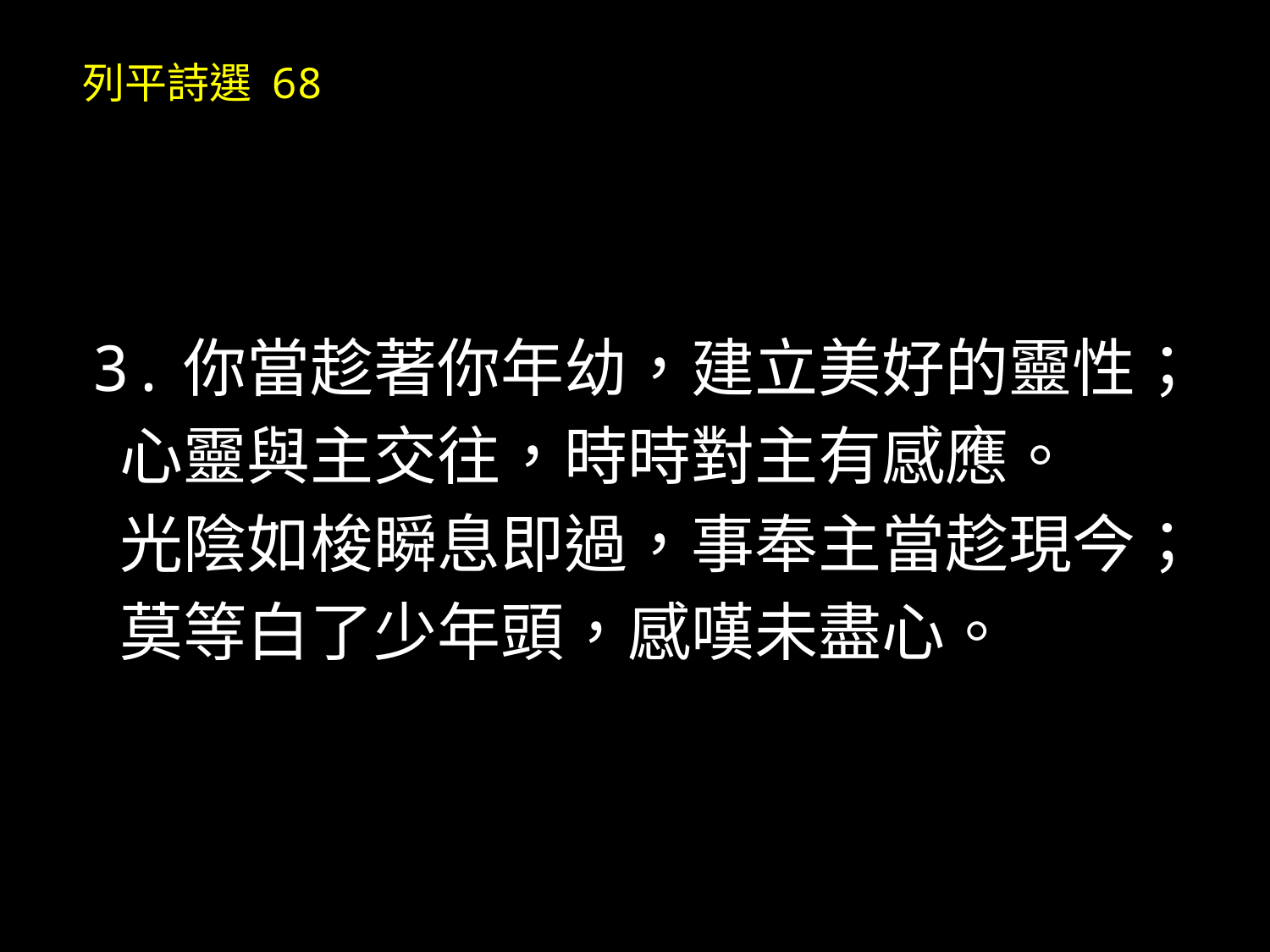

# 列平詩選 68
3.你當趁著你年幼，建立美好的靈性；
  心靈與主交往，時時對主有感應。
  光陰如梭瞬息即過，事奉主當趁現今；
  莫等白了少年頭，感嘆未盡心。